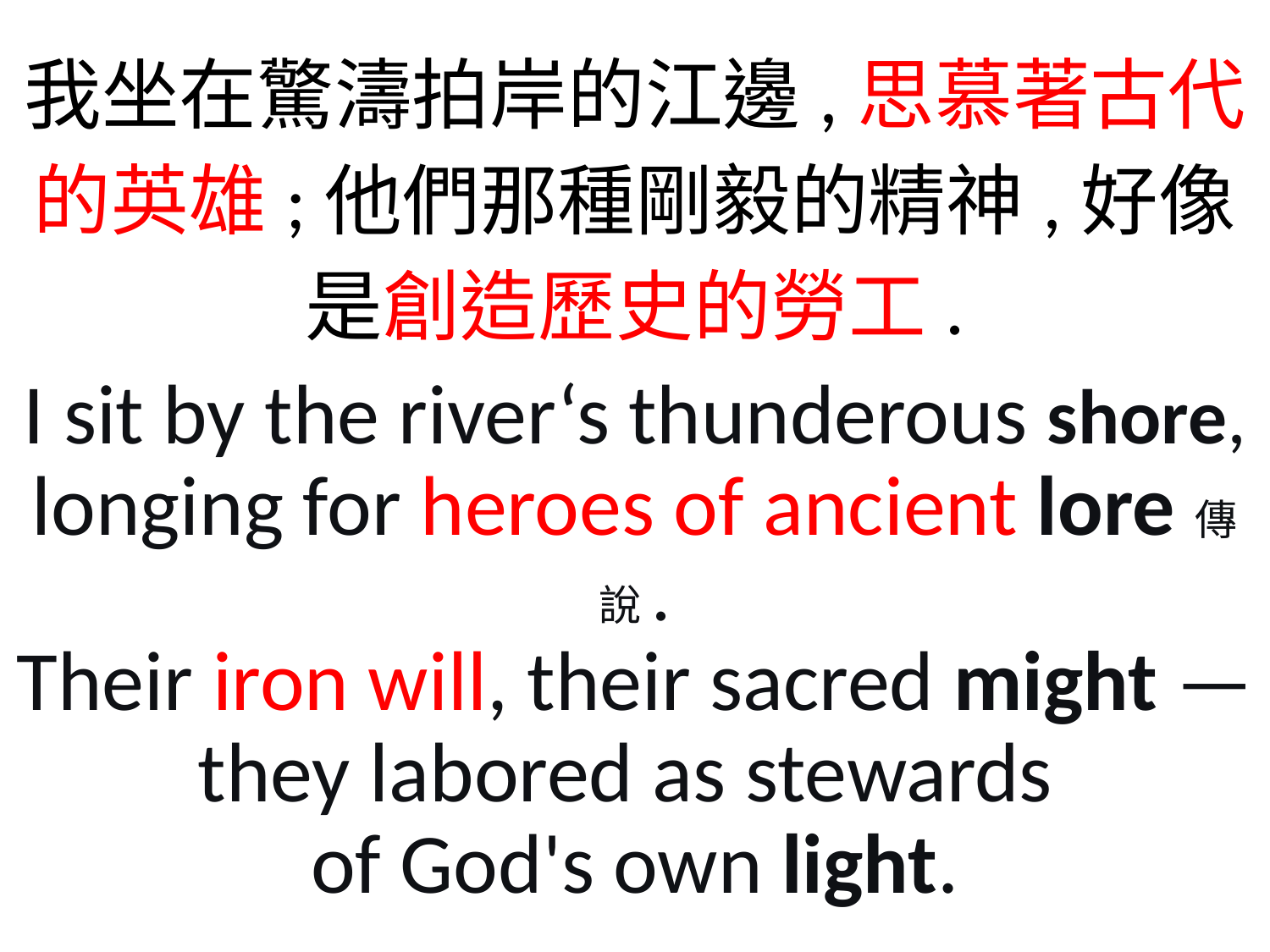

我坐在驚濤拍岸的江邊,思慕著古代的英雄;他們那種剛毅的精神,好像是創造歷史的勞工.
I sit by the river‘s thunderous shore,
longing for heroes of ancient lore傳說.
Their iron will, their sacred might —
they labored as stewards
of God's own light.